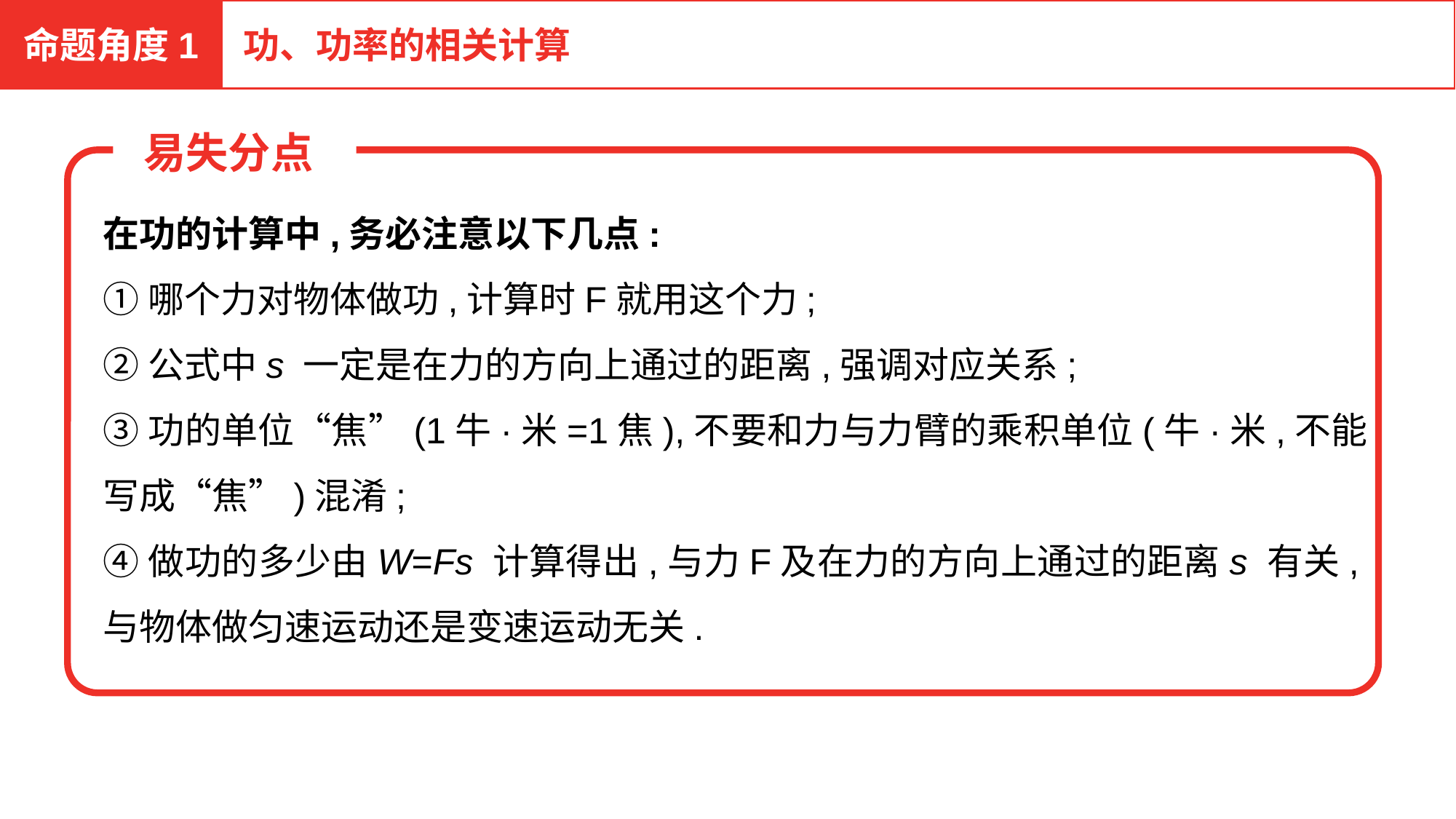

命题角度1
功、功率的相关计算
 易失分点

在功的计算中,务必注意以下几点:
①哪个力对物体做功,计算时F就用这个力;
②公式中s 一定是在力的方向上通过的距离,强调对应关系;
③功的单位“焦”(1牛·米=1焦),不要和力与力臂的乘积单位(牛·米,不能写成“焦”)混淆;
④做功的多少由W=Fs 计算得出,与力F及在力的方向上通过的距离s 有关,与物体做匀速运动还是变速运动无关.